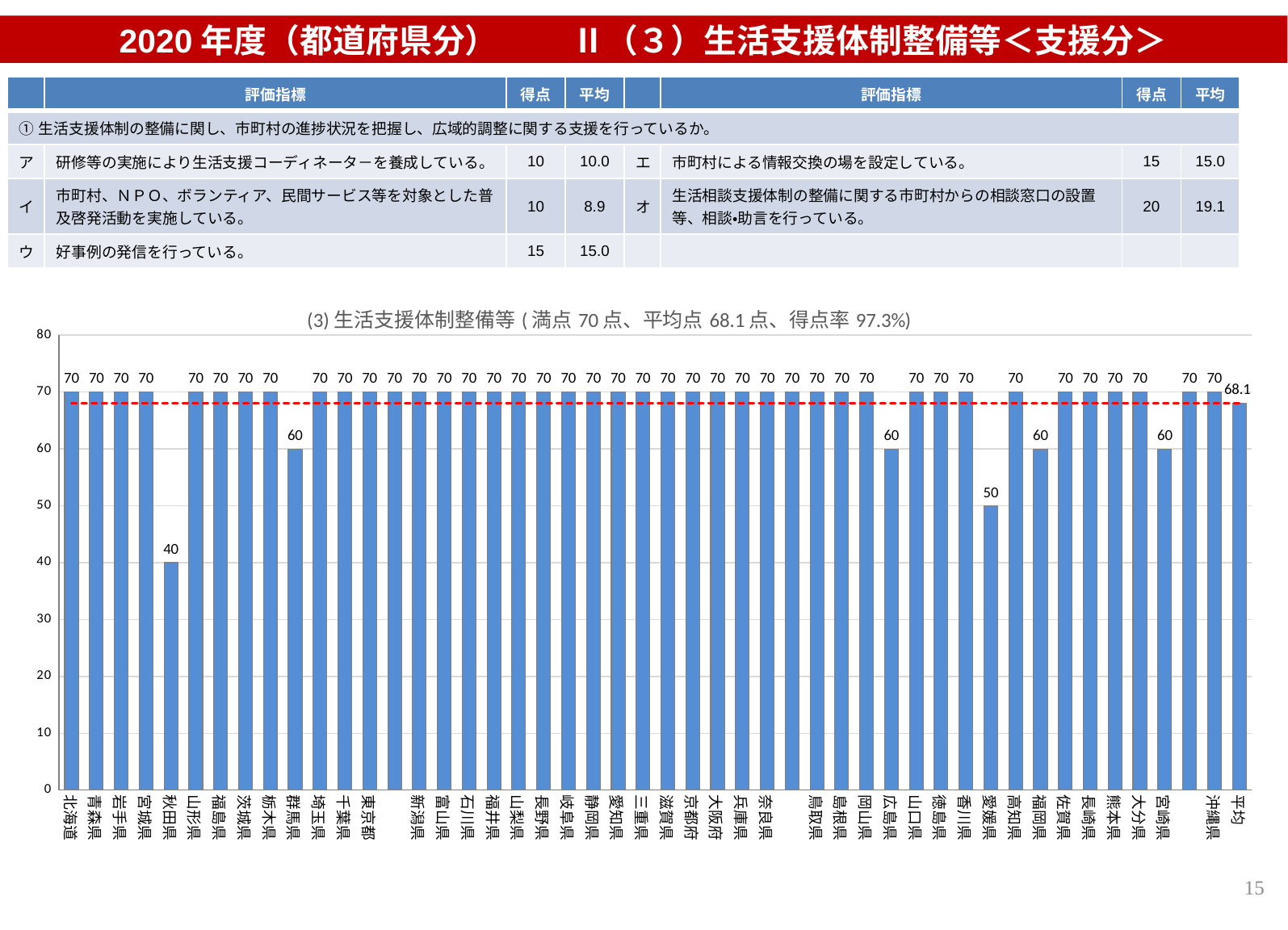

2020年度（都道府県分） 　　Ⅱ（３）生活支援体制整備等＜支援分＞
|  | 評価指標 | 得点 | 平均 |  | 評価指標 | 得点 | 平均 |
| --- | --- | --- | --- | --- | --- | --- | --- |
| ①生活支援体制の整備に関し、市町村の進捗状況を把握し、広域的調整に関する支援を行っているか。 |  |  |  |  |  |  |  |
| ア | 研修等の実施により生活支援コーディネータ－を養成している。 | 10 | 10.0 | エ | 市町村による情報交換の場を設定している。 | 15 | 15.0 |
| イ | 市町村、ＮＰＯ、ボランティア、民間サービス等を対象とした普及啓発活動を実施している。 | 10 | 8.9 | オ | 生活相談支援体制の整備に関する市町村からの相談窓口の設置等、相談・助言を行っている。 | 20 | 19.1 |
| ウ | 好事例の発信を行っている。 | 15 | 15.0 |  |  |  |  |

### Chart: (3)生活支援体制整備等(満点70点、平均点68.1点、得点率97.3%)

| Category | (3)生活支援体制整備等：支援(満点70点、平均点68.1点、得点率97.3％) | 平均 |
|---|---|---|
| 北海道 | 70.0 | 68.08510638297872 |
| 青森県 | 70.0 | 68.08510638297872 |
| 岩手県 | 70.0 | 68.08510638297872 |
| 宮城県 | 70.0 | 68.08510638297872 |
| 秋田県 | 40.0 | 68.08510638297872 |
| 山形県 | 70.0 | 68.08510638297872 |
| 福島県 | 70.0 | 68.08510638297872 |
| 茨城県 | 70.0 | 68.08510638297872 |
| 栃木県 | 70.0 | 68.08510638297872 |
| 群馬県 | 60.0 | 68.08510638297872 |
| 埼玉県 | 70.0 | 68.08510638297872 |
| 千葉県 | 70.0 | 68.08510638297872 |
| 東京都 | 70.0 | 68.08510638297872 |
| 神奈川県 | 70.0 | 68.08510638297872 |
| 新潟県 | 70.0 | 68.08510638297872 |
| 富山県 | 70.0 | 68.08510638297872 |
| 石川県 | 70.0 | 68.08510638297872 |
| 福井県 | 70.0 | 68.08510638297872 |
| 山梨県 | 70.0 | 68.08510638297872 |
| 長野県 | 70.0 | 68.08510638297872 |
| 岐阜県 | 70.0 | 68.08510638297872 |
| 静岡県 | 70.0 | 68.08510638297872 |
| 愛知県 | 70.0 | 68.08510638297872 |
| 三重県 | 70.0 | 68.08510638297872 |
| 滋賀県 | 70.0 | 68.08510638297872 |
| 京都府 | 70.0 | 68.08510638297872 |
| 大阪府 | 70.0 | 68.08510638297872 |
| 兵庫県 | 70.0 | 68.08510638297872 |
| 奈良県 | 70.0 | 68.08510638297872 |
| 和歌山県 | 70.0 | 68.08510638297872 |
| 鳥取県 | 70.0 | 68.08510638297872 |
| 島根県 | 70.0 | 68.08510638297872 |
| 岡山県 | 70.0 | 68.08510638297872 |
| 広島県 | 60.0 | 68.08510638297872 |
| 山口県 | 70.0 | 68.08510638297872 |
| 徳島県 | 70.0 | 68.08510638297872 |
| 香川県 | 70.0 | 68.08510638297872 |
| 愛媛県 | 50.0 | 68.08510638297872 |
| 高知県 | 70.0 | 68.08510638297872 |
| 福岡県 | 60.0 | 68.08510638297872 |
| 佐賀県 | 70.0 | 68.08510638297872 |
| 長崎県 | 70.0 | 68.08510638297872 |
| 熊本県 | 70.0 | 68.08510638297872 |
| 大分県 | 70.0 | 68.08510638297872 |
| 宮崎県 | 60.0 | 68.08510638297872 |
| 鹿児島県 | 70.0 | 68.08510638297872 |
| 沖縄県 | 70.0 | 68.08510638297872 |
| 平均 | 68.08510638297872 | 68.08510638297872 |
15